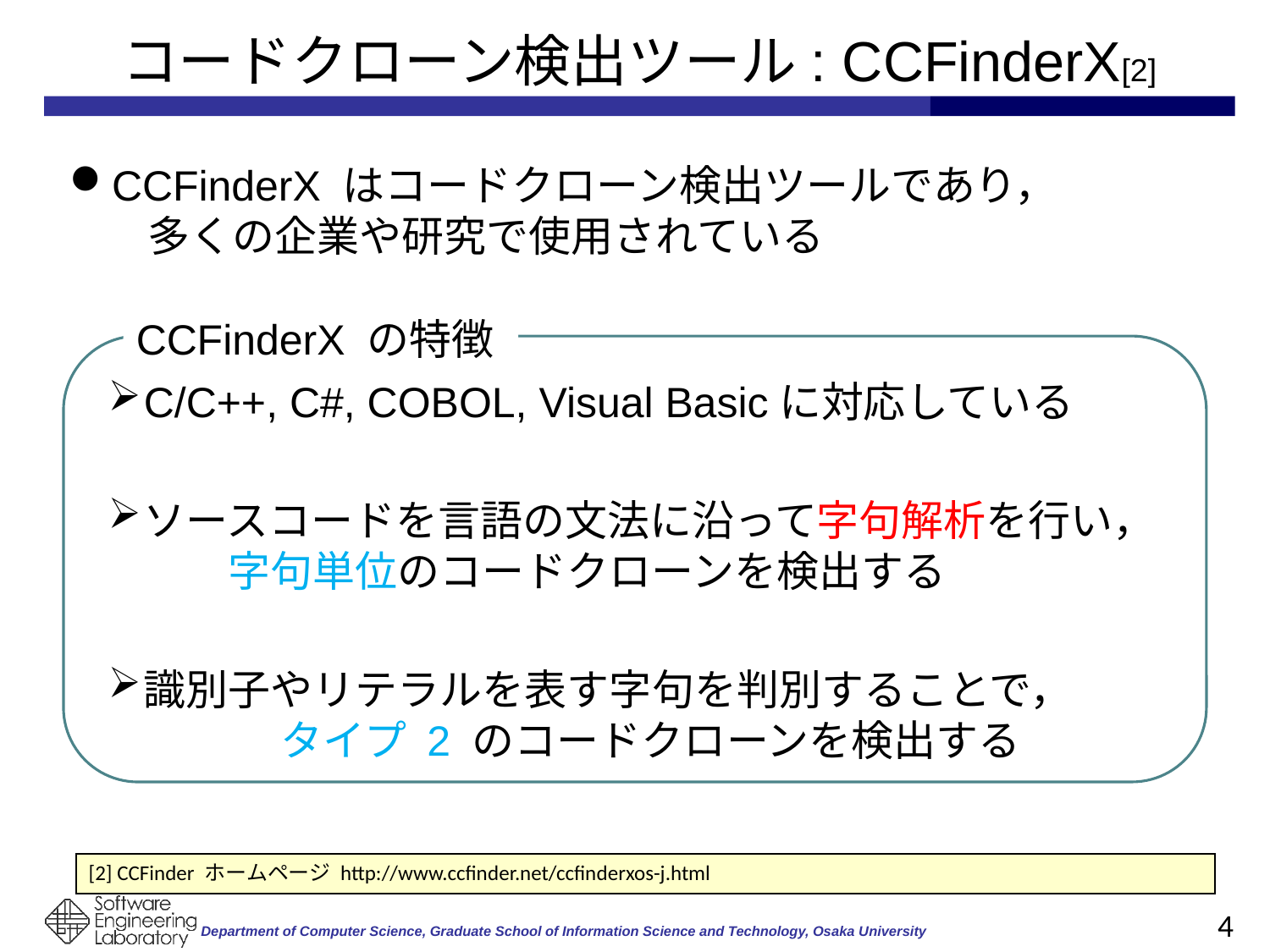

# コードクローン検出ツール: CCFinderX[2]
CCFinderX はコードクローン検出ツールであり，　　　　多くの企業や研究で使用されている
CCFinderX の特徴

C/C++, C#, COBOL, Visual Basicに対応している

ソースコードを言語の文法に沿って字句解析を行い，　　字句単位のコードクローンを検出する

識別子やリテラルを表す字句を判別することで，　　　　　 タイプ 2 のコードクローンを検出する
[2] CCFinder ホームページ http://www.ccfinder.net/ccfinderxos-j.html
4